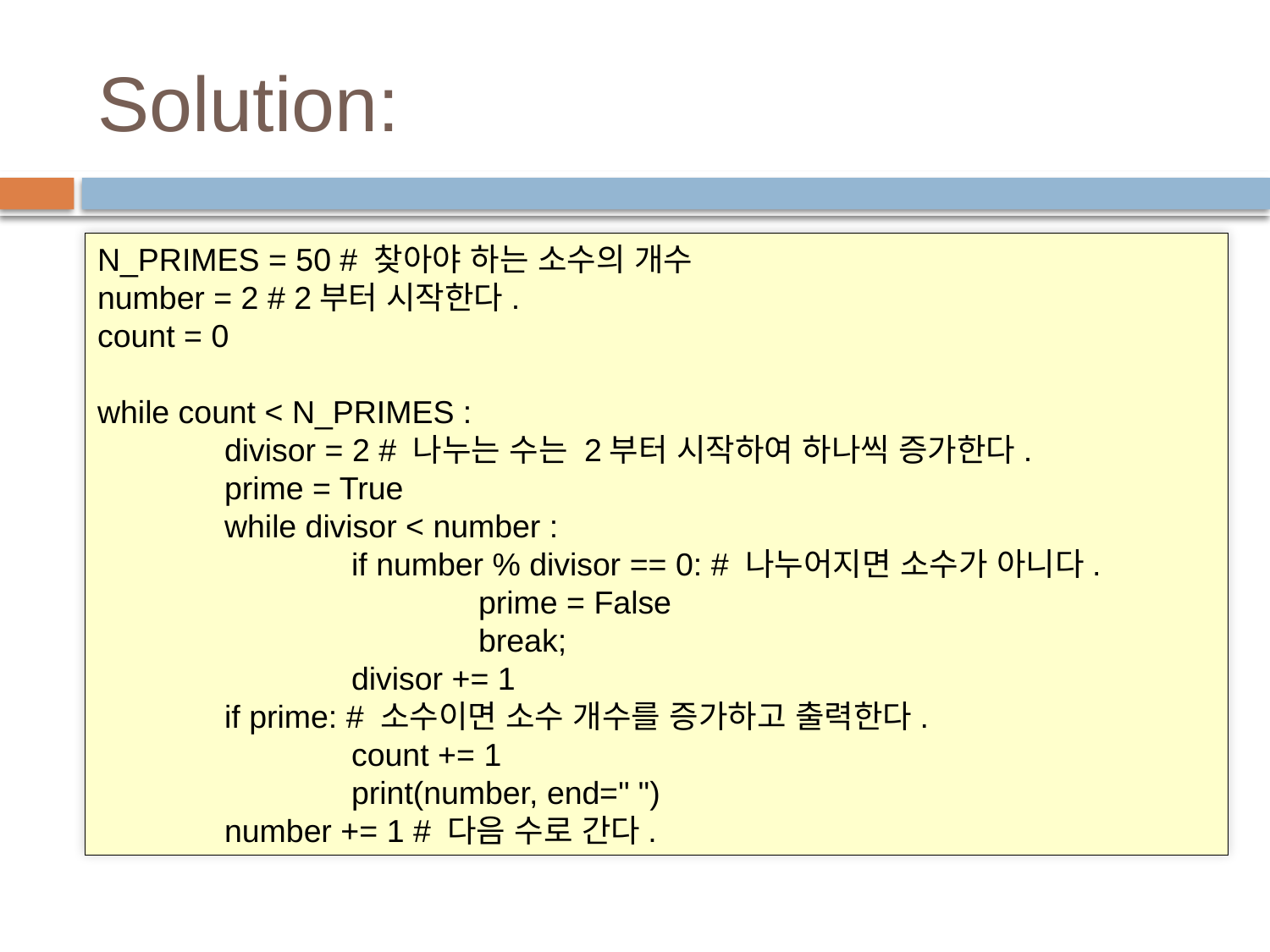

# Solution:
N_PRIMES = 50 # 찾아야 하는 소수의 개수
number = 2 # 2부터 시작한다.
count = 0

while count < N_PRIMES :
	divisor = 2 # 나누는 수는 2부터 시작하여 하나씩 증가한다.
	prime = True
	while divisor < number :
		if number % divisor == 0: # 나누어지면 소수가 아니다.
			prime = False
			break;
		divisor += 1
	if prime: # 소수이면 소수 개수를 증가하고 출력한다.
		count += 1
		print(number, end=" ")
	number += 1 # 다음 수로 간다.